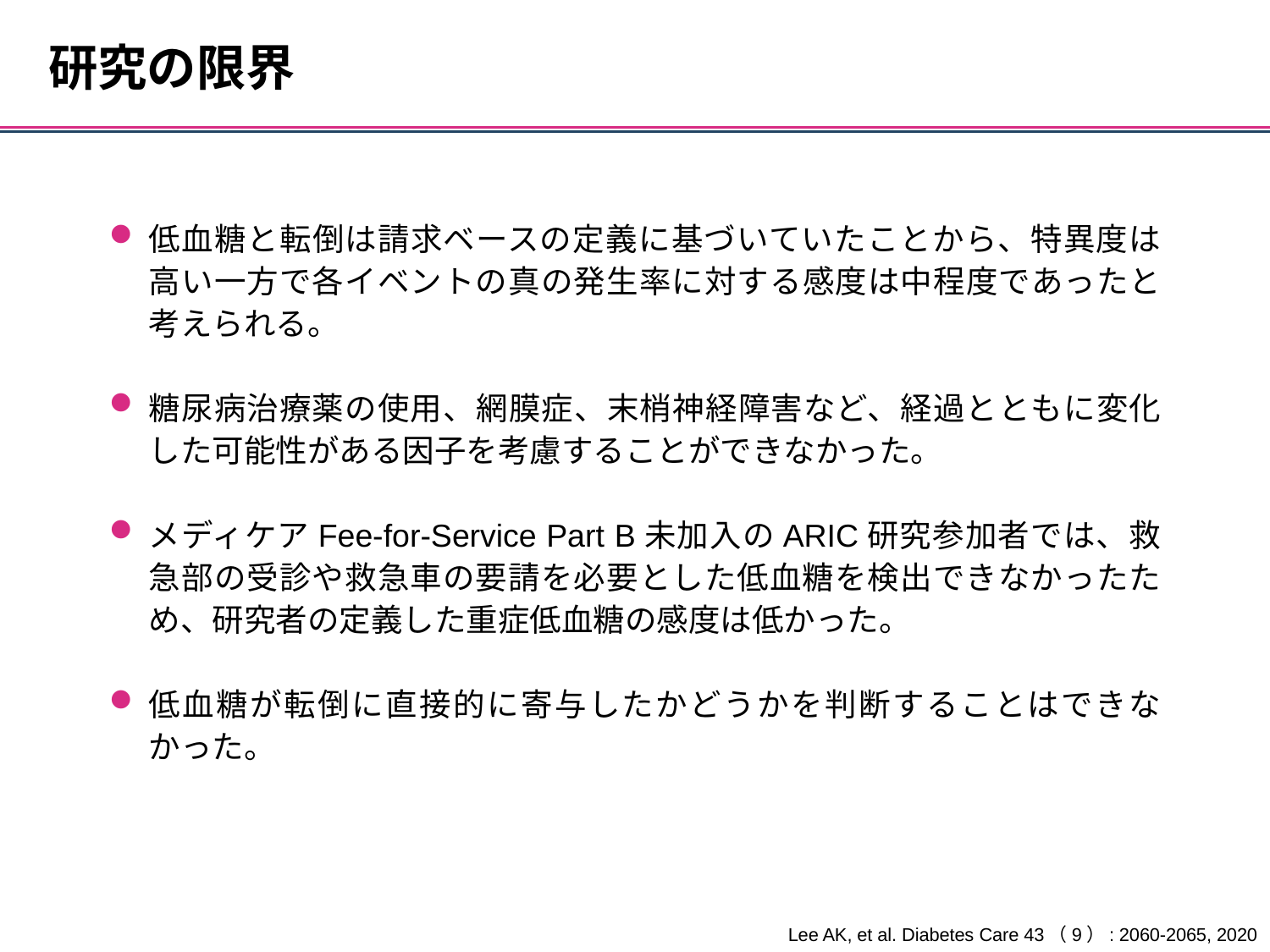

研究の限界
低血糖と転倒は請求ベースの定義に基づいていたことから、特異度は高い一方で各イベントの真の発生率に対する感度は中程度であったと考えられる。

糖尿病治療薬の使用、網膜症、末梢神経障害など、経過とともに変化した可能性がある因子を考慮することができなかった。

メディケアFee-for-Service Part B未加入のARIC研究参加者では、救急部の受診や救急車の要請を必要とした低血糖を検出できなかったため、研究者の定義した重症低血糖の感度は低かった。

低血糖が転倒に直接的に寄与したかどうかを判断することはできなかった。
Lee AK, et al. Diabetes Care 43（9）: 2060-2065, 2020